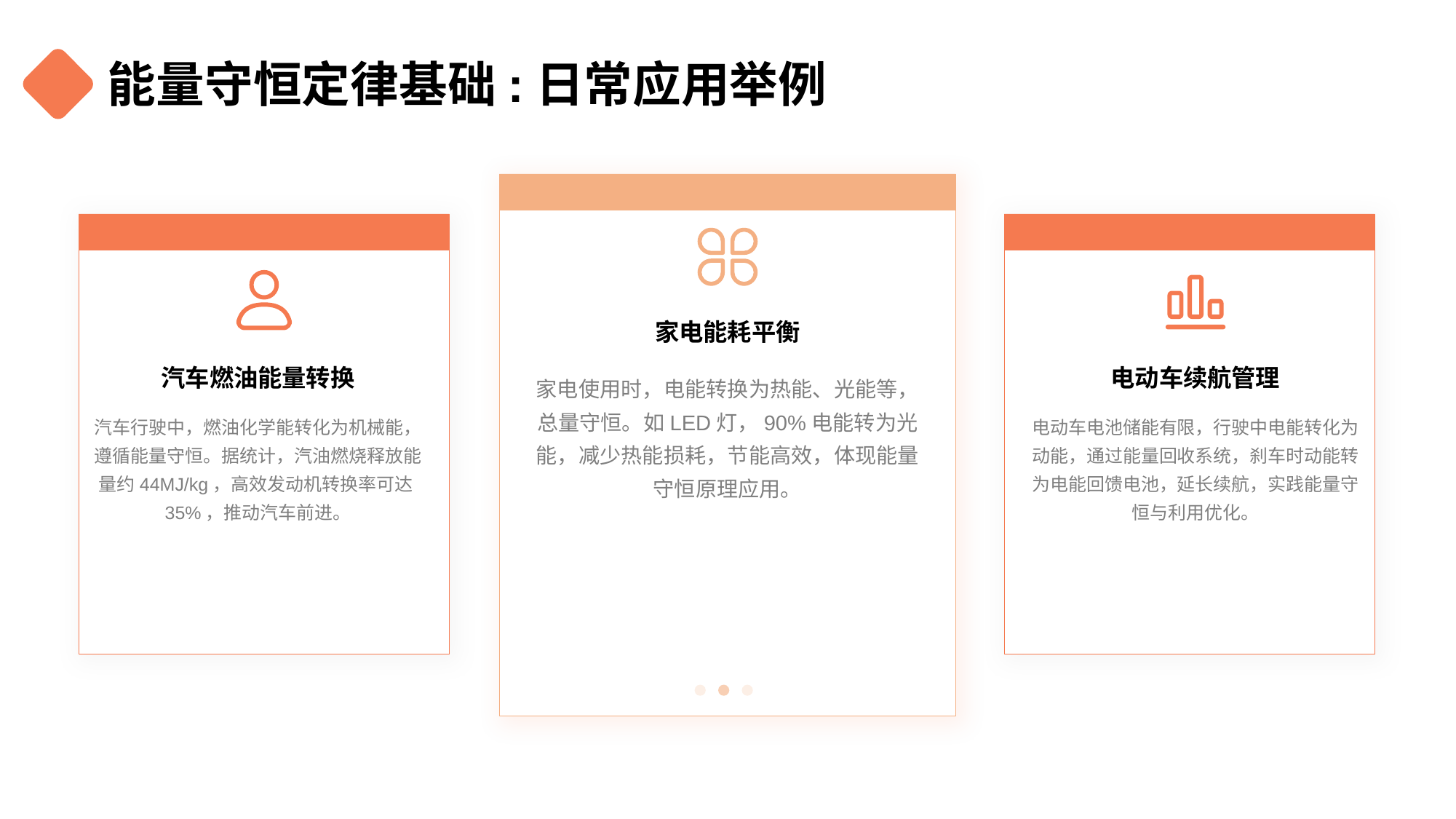

能量守恒定律基础:日常应用举例

家电能耗平衡
汽车燃油能量转换
电动车续航管理
家电使用时，电能转换为热能、光能等，总量守恒。如LED灯，90%电能转为光能，减少热能损耗，节能高效，体现能量守恒原理应用。
汽车行驶中，燃油化学能转化为机械能，遵循能量守恒。据统计，汽油燃烧释放能量约44MJ/kg，高效发动机转换率可达35%，推动汽车前进。
电动车电池储能有限，行驶中电能转化为动能，通过能量回收系统，刹车时动能转为电能回馈电池，延长续航，实践能量守恒与利用优化。